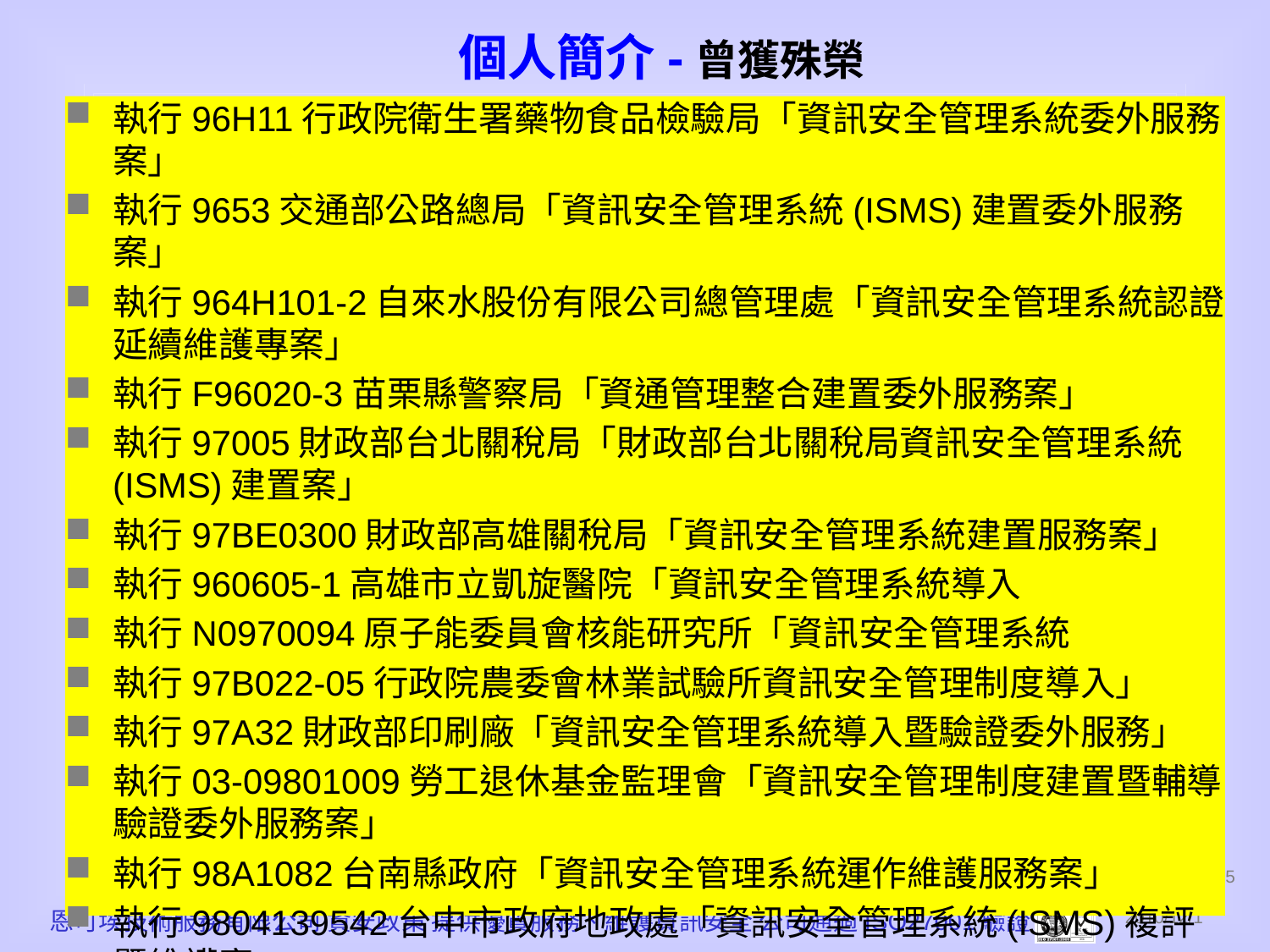

# 個人簡介-曾獲殊榮
執行96H11行政院衛生署藥物食品檢驗局「資訊安全管理系統委外服務案」
執行9653交通部公路總局「資訊安全管理系統(ISMS)建置委外服務案」
執行964H101-2自來水股份有限公司總管理處「資訊安全管理系統認證延續維護專案」
執行F96020-3苗栗縣警察局「資通管理整合建置委外服務案」
執行97005財政部台北關稅局「財政部台北關稅局資訊安全管理系統(ISMS)建置案」
執行97BE0300財政部高雄關稅局「資訊安全管理系統建置服務案」
執行960605-1高雄市立凱旋醫院「資訊安全管理系統導入
執行N0970094原子能委員會核能研究所「資訊安全管理系統
執行97B022-05行政院農委會林業試驗所資訊安全管理制度導入」
執行97A32財政部印刷廠「資訊安全管理系統導入暨驗證委外服務」
執行03-09801009勞工退休基金監理會「資訊安全管理制度建置暨輔導驗證委外服務案」
執行98A1082台南縣政府「資訊安全管理系統運作維護服務案」
執行9804139542台中市政府地政處「資訊安全管理系統(ISMS)複評暨維護案」

5
恩可埃技術服務有限公司 資安政策 提供優質服務、維護資訊安全 公司通過ISO27001驗證
2010/12/1